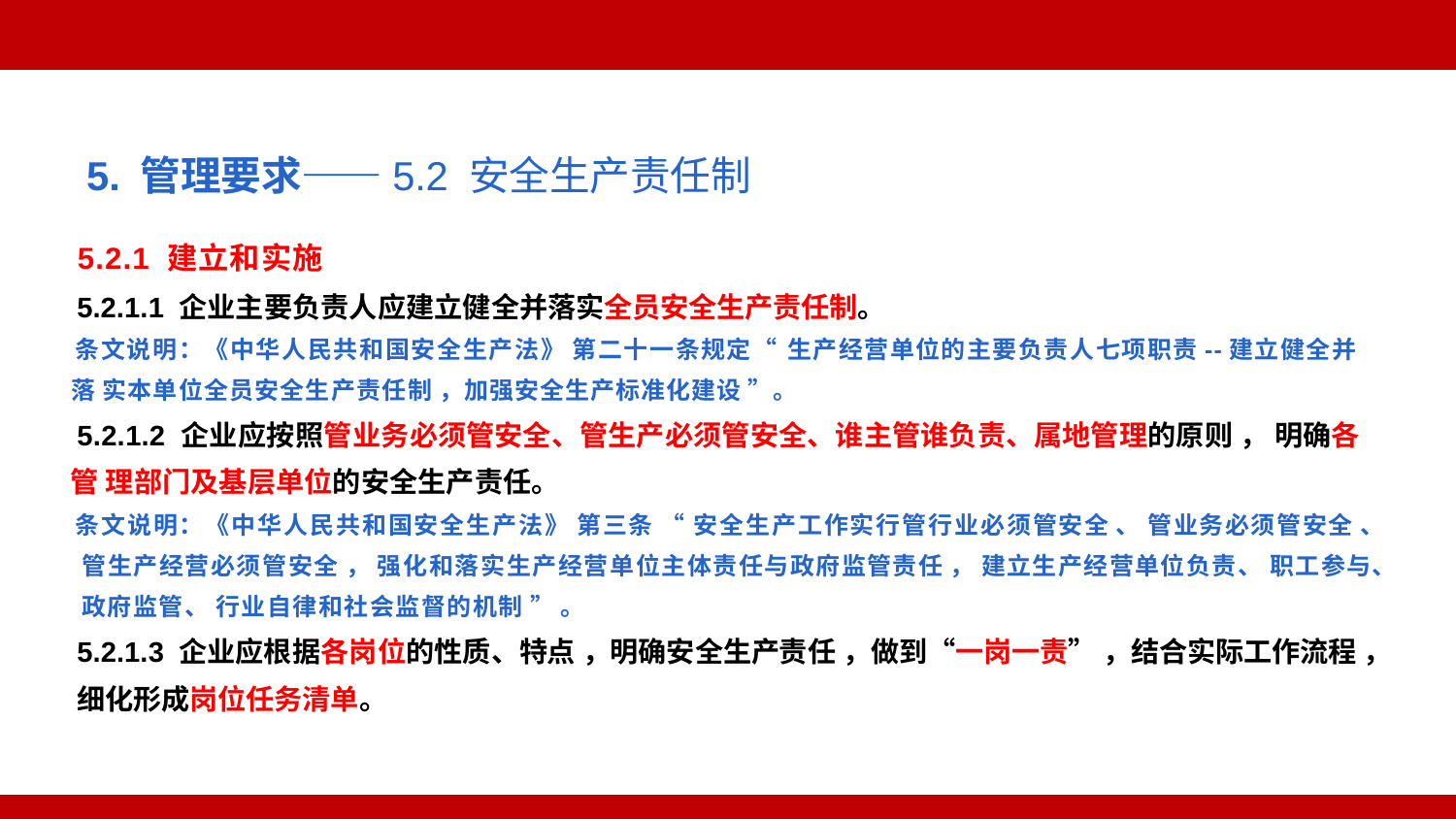

5. 管理要求——5.2 安全生产责任制

5.2.1 建立和实施
5.2.1.1 企业主要负责人应建立健全并落实全员安全生产责任制。
条文说明：《中华人民共和国安全生产法》 第二十一条规定“ 生产经营单位的主要负责人七项职责--建立健全并落 实本单位全员安全生产责任制 ，加强安全生产标准化建设 ”。
5.2.1.2 企业应按照管业务必须管安全、管生产必须管安全、谁主管谁负责、属地管理的原则 ， 明确各管 理部门及基层单位的安全生产责任。
条文说明：《中华人民共和国安全生产法》 第三条 “ 安全生产工作实行管行业必须管安全 、 管业务必须管安全 、  管生产经营必须管安全 ， 强化和落实生产经营单位主体责任与政府监管责任 ， 建立生产经营单位负责、 职工参与、  政府监管、 行业自律和社会监督的机制 ” 。
5.2.1.3 企业应根据各岗位的性质、特点 ，明确安全生产责任 ，做到“一岗一责” ，结合实际工作流程 ， 细化形成岗位任务清单。